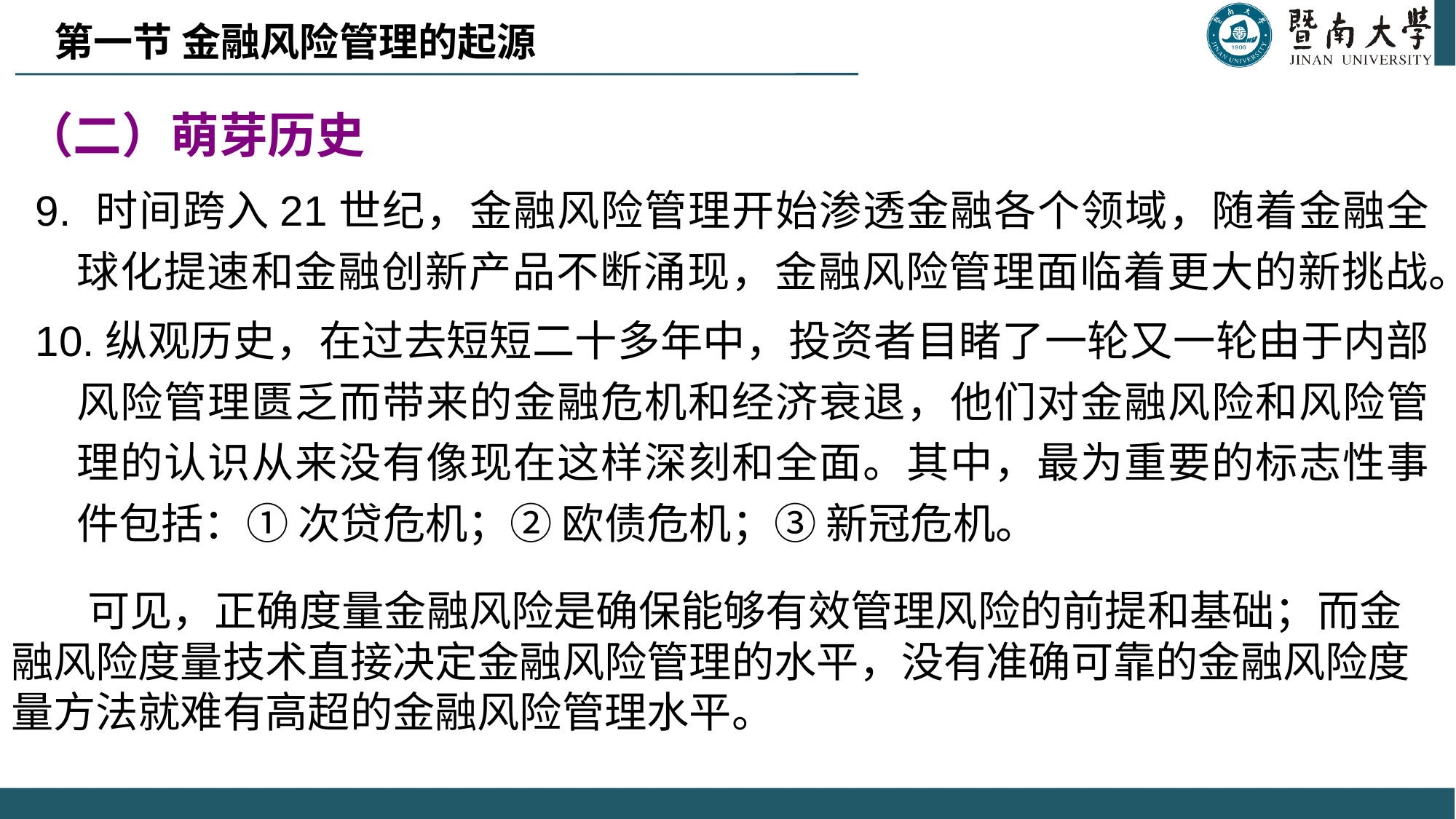

第一节 金融风险管理的起源
# （二）萌芽历史
9. 时间跨入21世纪，金融风险管理开始渗透金融各个领域，随着金融全球化提速和金融创新产品不断涌现，金融风险管理面临着更大的新挑战。
10.纵观历史，在过去短短二十多年中，投资者目睹了一轮又一轮由于内部风险管理匮乏而带来的金融危机和经济衰退，他们对金融风险和风险管理的认识从来没有像现在这样深刻和全面。其中，最为重要的标志性事件包括：① 次贷危机；② 欧债危机；③ 新冠危机。
       可见，正确度量金融风险是确保能够有效管理风险的前提和基础；而金融风险度量技术直接决定金融风险管理的水平，没有准确可靠的金融风险度量方法就难有高超的金融风险管理水平。